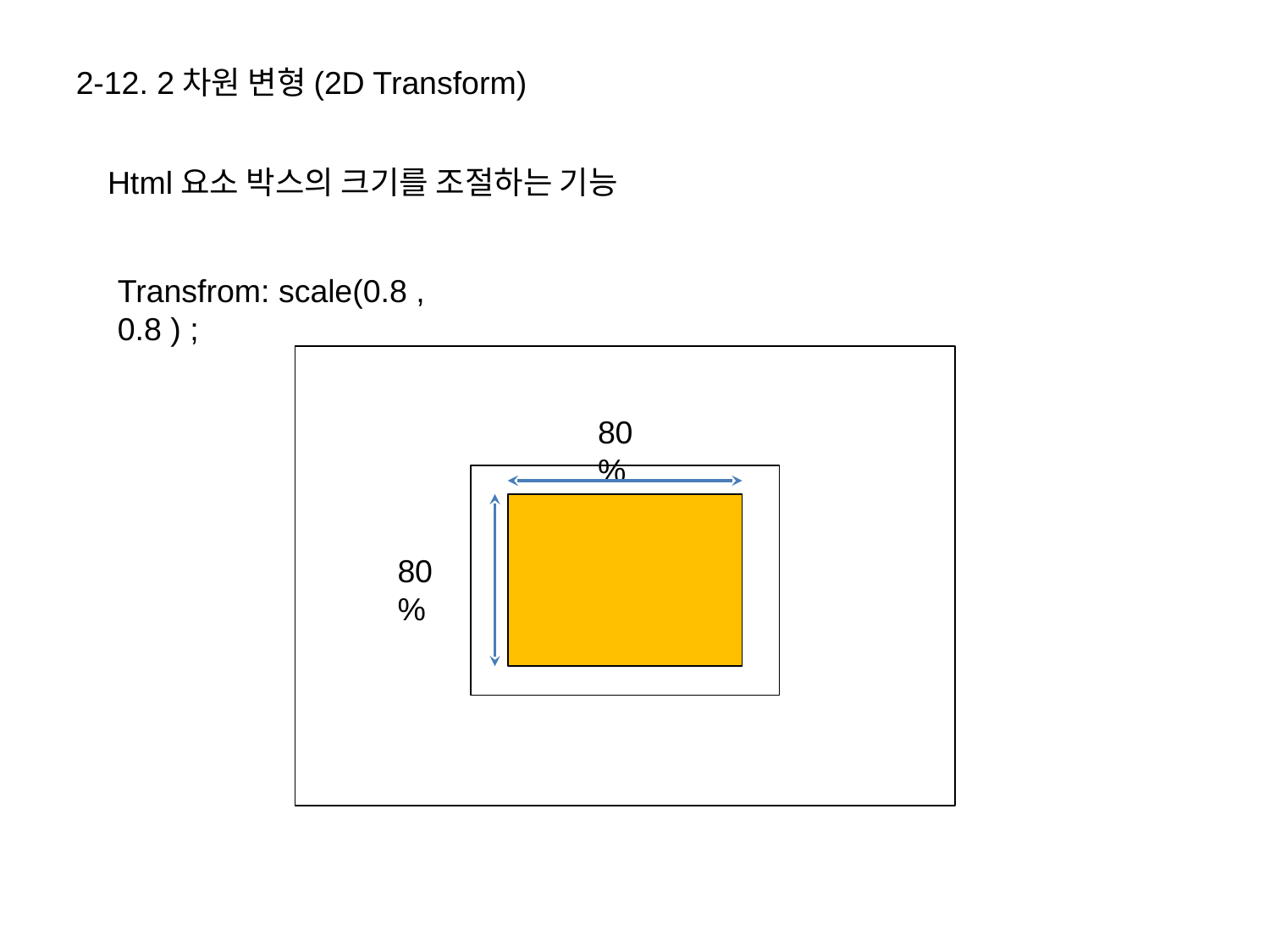

2-12. 2차원 변형(2D Transform)
Html요소 박스의 크기를 조절하는 기능
Transfrom: scale(0.8 , 0.8 ) ;

80%

80%